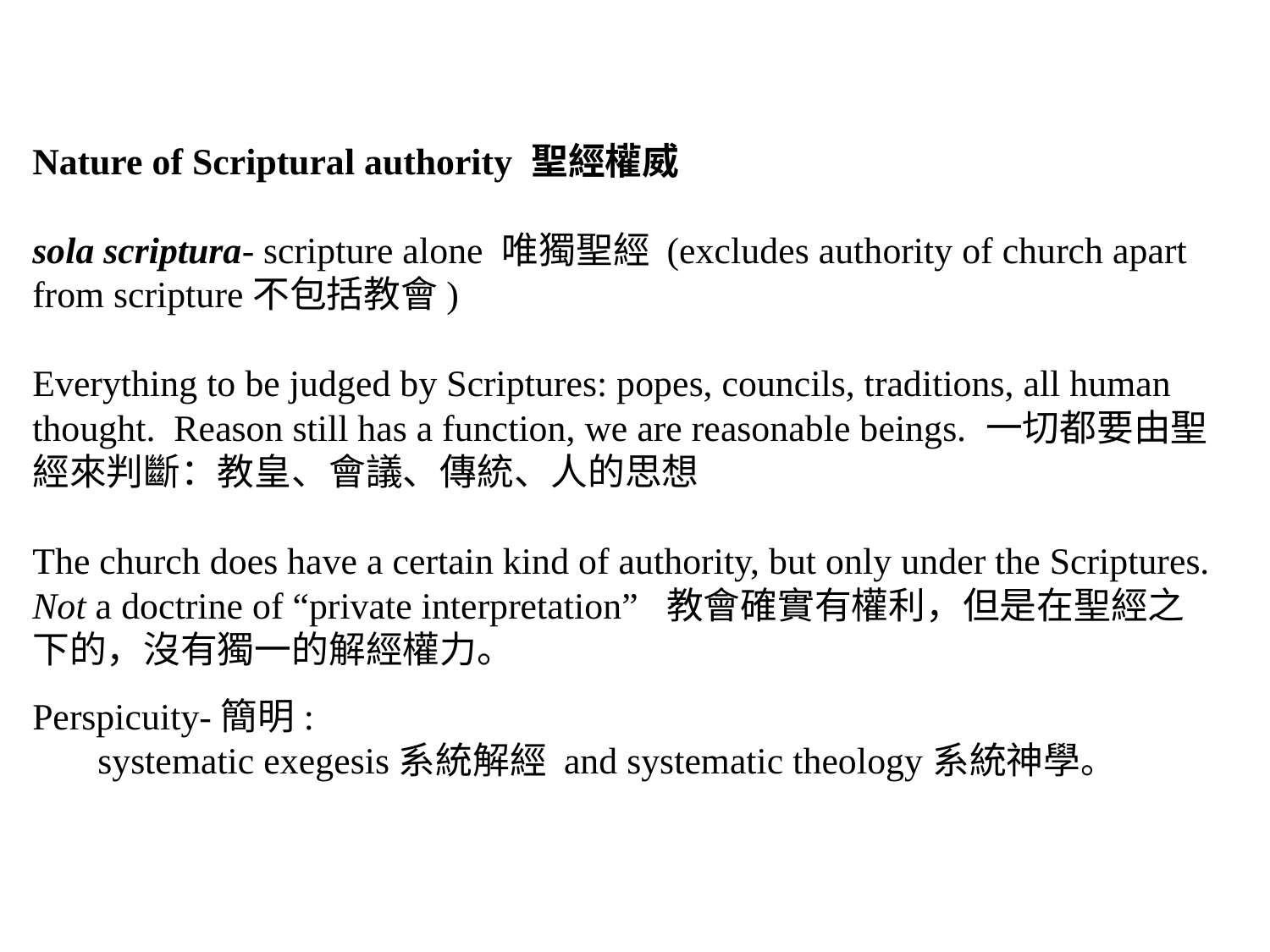

Nature of Scriptural authority 聖經權威

sola scriptura- scripture alone 唯獨聖經 (excludes authority of church apart from scripture不包括教會)

Everything to be judged by Scriptures: popes, councils, traditions, all human thought.  Reason still has a function, we are reasonable beings. 一切都要由聖經來判斷：教皇、會議、傳統、人的思想

The church does have a certain kind of authority, but only under the Scriptures. Not a doctrine of “private interpretation”  教會確實有權利，但是在聖經之下的，沒有獨一的解經權力。

Perspicuity-簡明:
       systematic exegesis系統解經 and systematic theology系統神學。